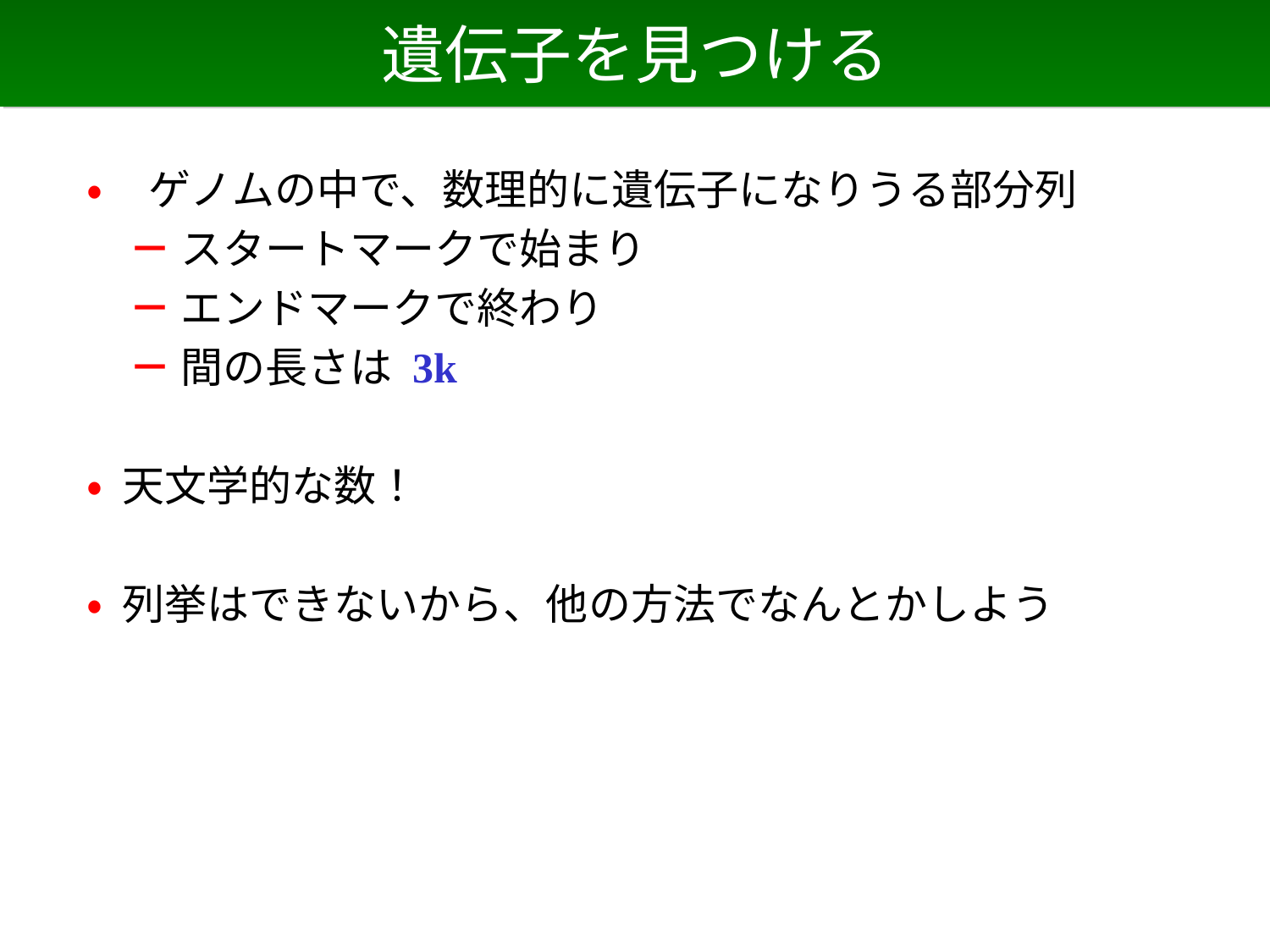

# 遺伝子を見つける
• ゲノムの中で、数理的に遺伝子になりうる部分列
　－ スタートマークで始まり
　－ エンドマークで終わり
　－ 間の長さは 3k

• 天文学的な数！

• 列挙はできないから、他の方法でなんとかしよう